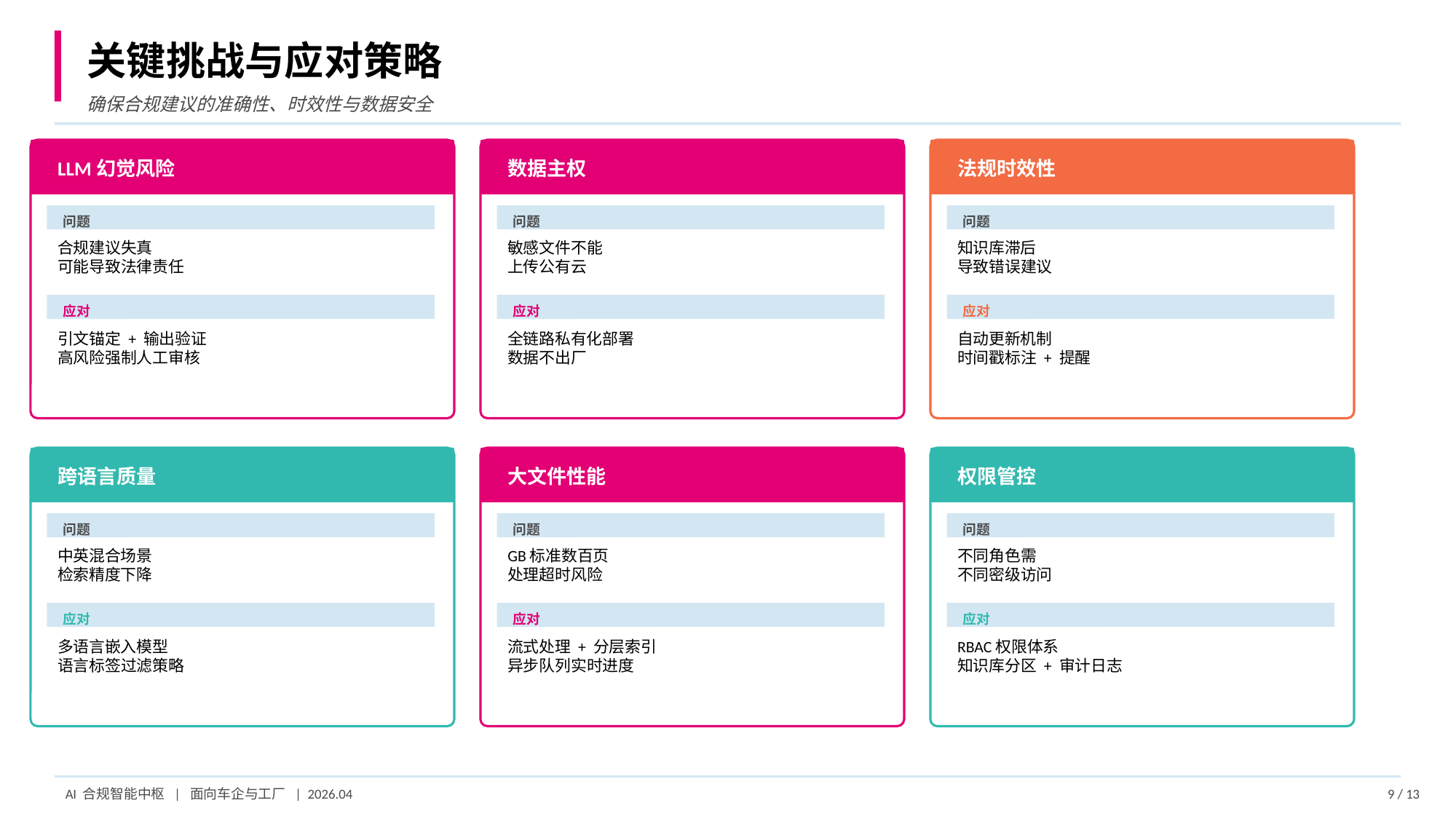

关键挑战与应对策略
确保合规建议的准确性、时效性与数据安全

LLM幻觉风险
数据主权
法规时效性

问题
问题
问题
合规建议失真
可能导致法律责任
敏感文件不能
上传公有云
知识库滞后
导致错误建议

应对
应对
应对
引文锚定 + 输出验证
高风险强制人工审核
全链路私有化部署
数据不出厂
自动更新机制
时间戳标注 + 提醒

跨语言质量
大文件性能
权限管控

问题
问题
问题
中英混合场景
检索精度下降
GB标准数百页
处理超时风险
不同角色需
不同密级访问

应对
应对
应对
多语言嵌入模型
语言标签过滤策略
流式处理 + 分层索引
异步队列实时进度
RBAC权限体系
知识库分区 + 审计日志

AI 合规智能中枢  |  面向车企与工厂  |  2026.04
9 / 13